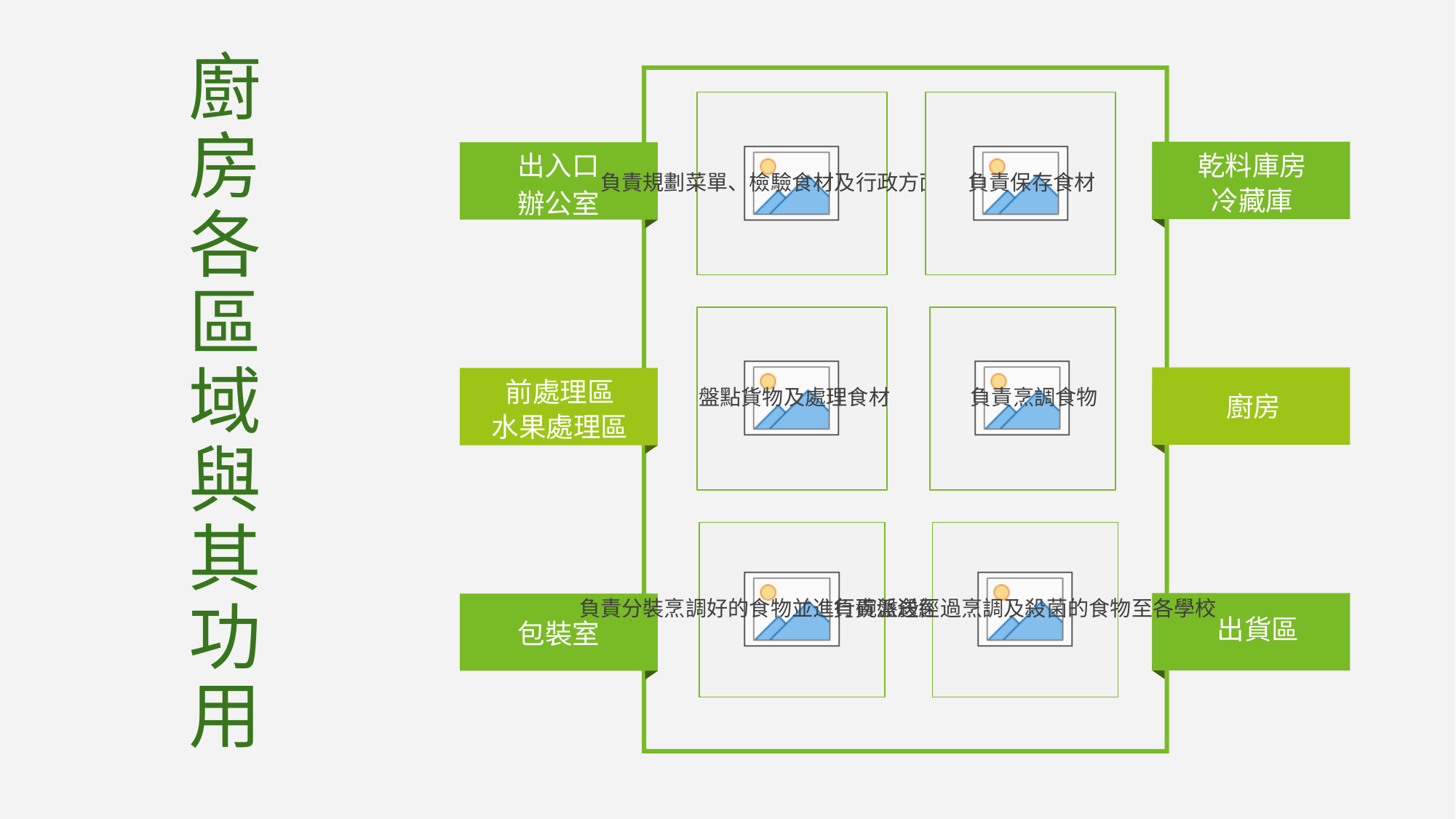

負責規劃菜單、檢驗食材及行政方面工作
   負責保存食材
廚房各區域與其功用

出入口

辦公室
乾料庫房
冷藏庫
 盤點貨物及處理食材
   負責烹調食物

前處理區
水果處理區
廚房

負責分裝烹調好的食物並進行碗盤殺菌的工作
負責派送經過烹調及殺菌的食物至各學校

出貨區

包裝室